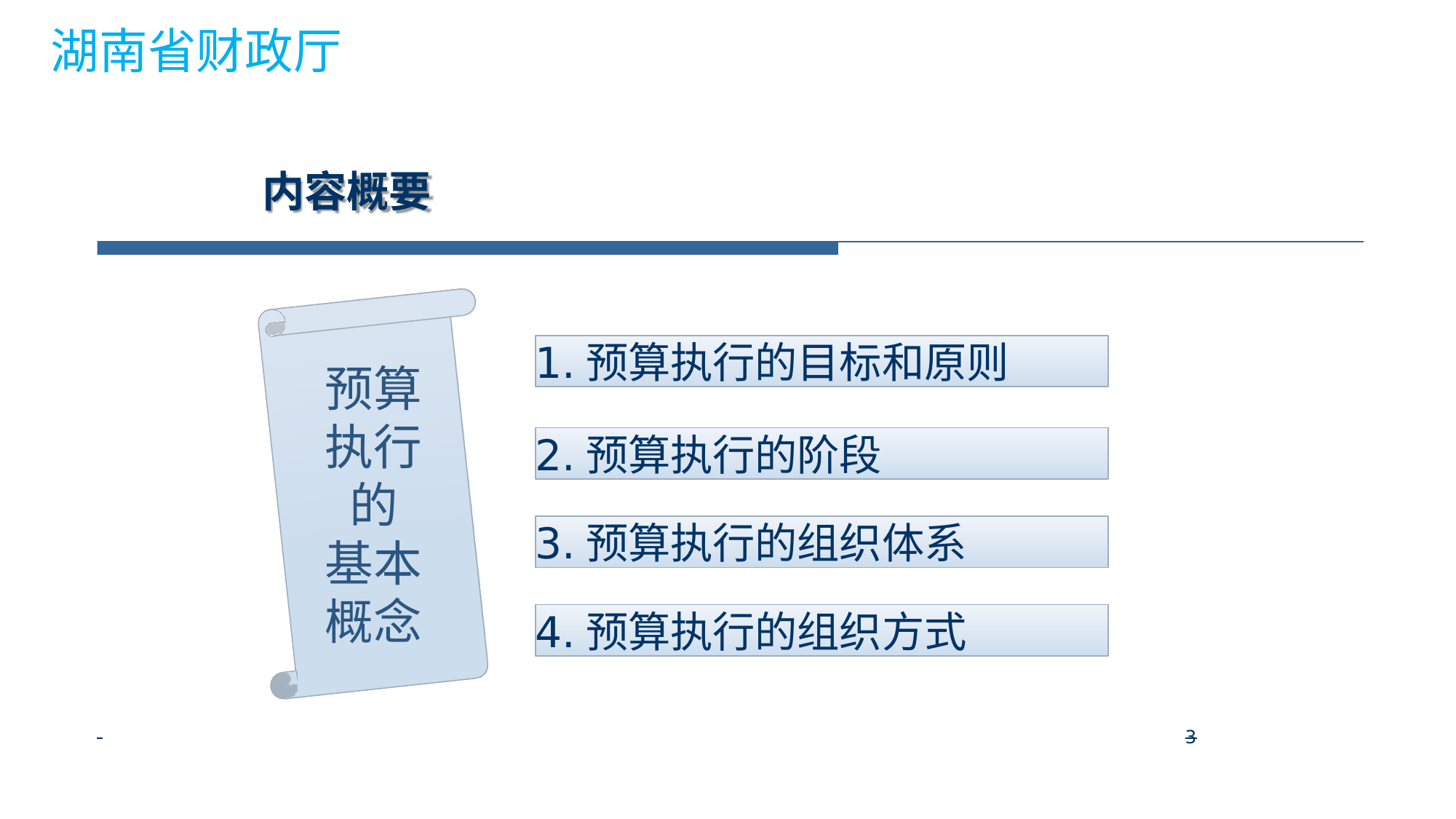

湖南省财政厅

# 内容概要

1.预算执行的目标和原则
预算 执行 的 基本 概念

2.预算执行的阶段

3.预算执行的组织体系

4.预算执行的组织方式

 	3